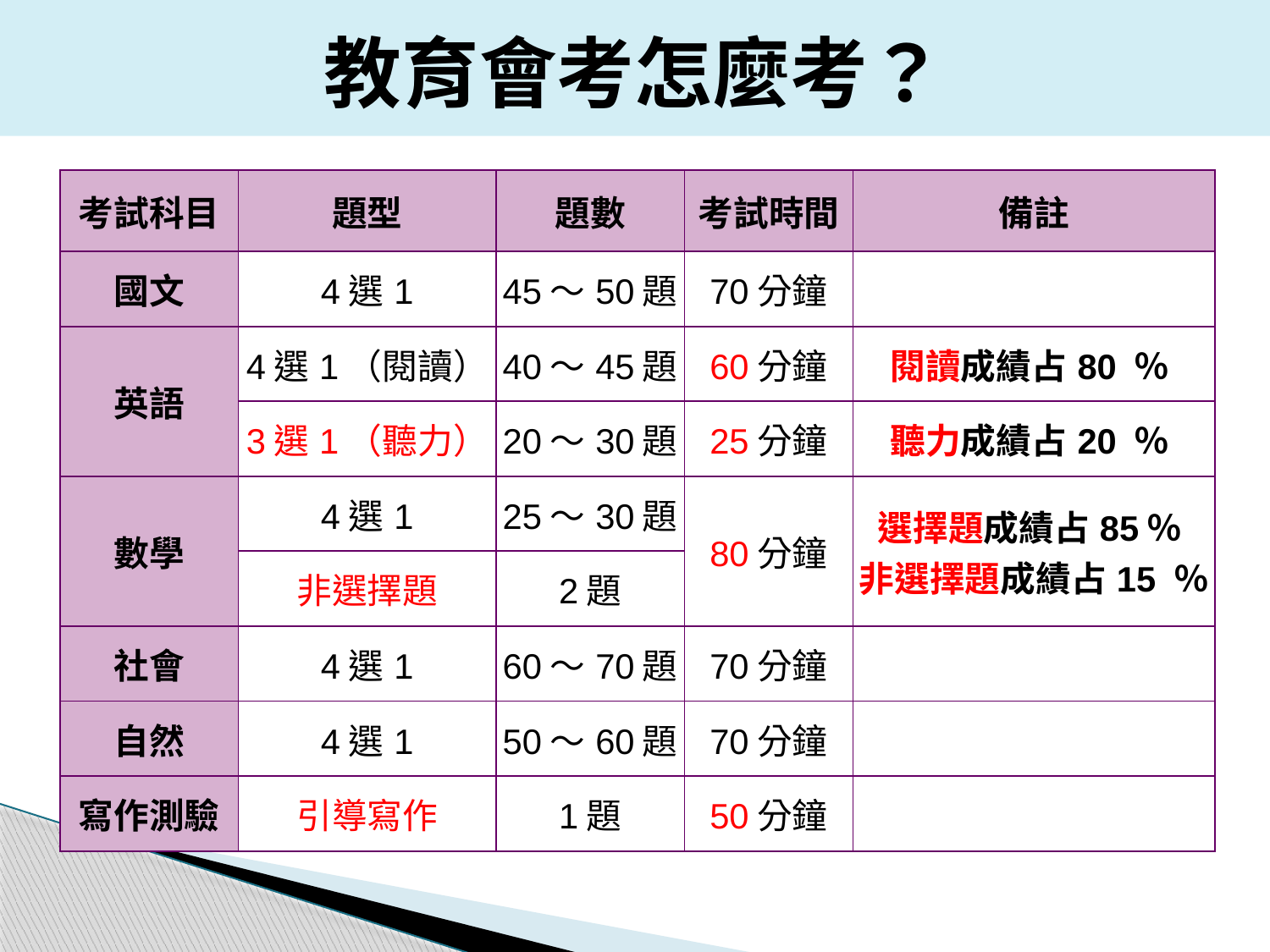

教育會考怎麼考？
| 考試科目 | 題型 | 題數 | 考試時間 | 備註 |
| --- | --- | --- | --- | --- |
| 國文 | 4選1 | 45～50題 | 70分鐘 |  |
| 英語 | 4選1（閱讀） | 40～45題 | 60分鐘 | 閱讀成績占80 ％ |
|  | 3選1（聽力） | 20～30題 | 25分鐘 | 聽力成績占20 ％ |
| 數學 | 4選1 | 25～30題 | 80分鐘 | 選擇題成績占85％ 非選擇題成績占15 ％ |
|  | 非選擇題 | 2題 |  |  |
| 社會 | 4選1 | 60～70題 | 70分鐘 |  |
| 自然 | 4選1 | 50～60題 | 70分鐘 |  |
| 寫作測驗 | 引導寫作 | 1題 | 50分鐘 |  |